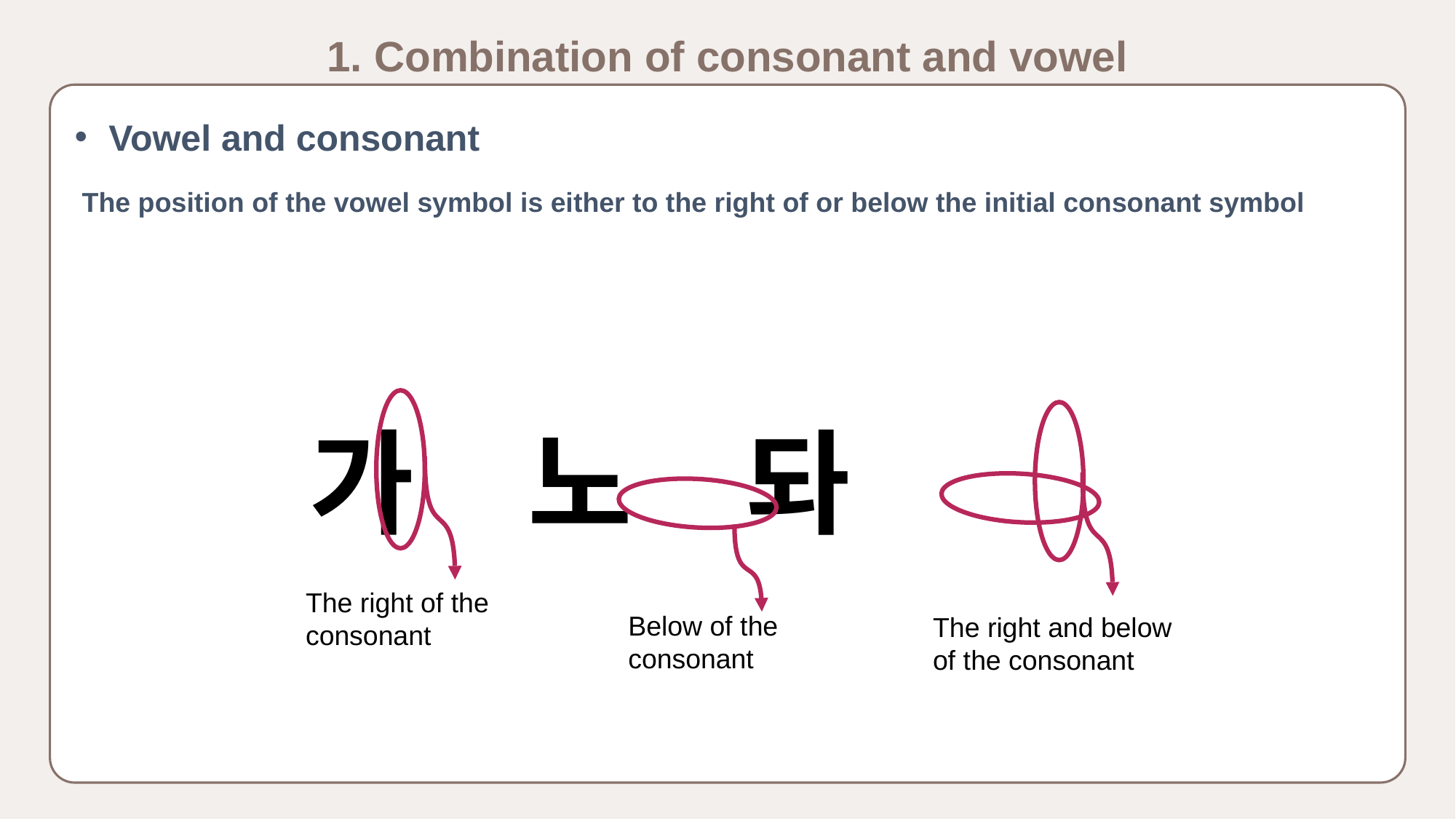

1. Combination of consonant and vowel

Vowel and consonant
The position of the vowel symbol is either to the right of or below the initial consonant symbol

The right of the consonant

The right and below of the consonant

가		노		돠

Below of the consonant